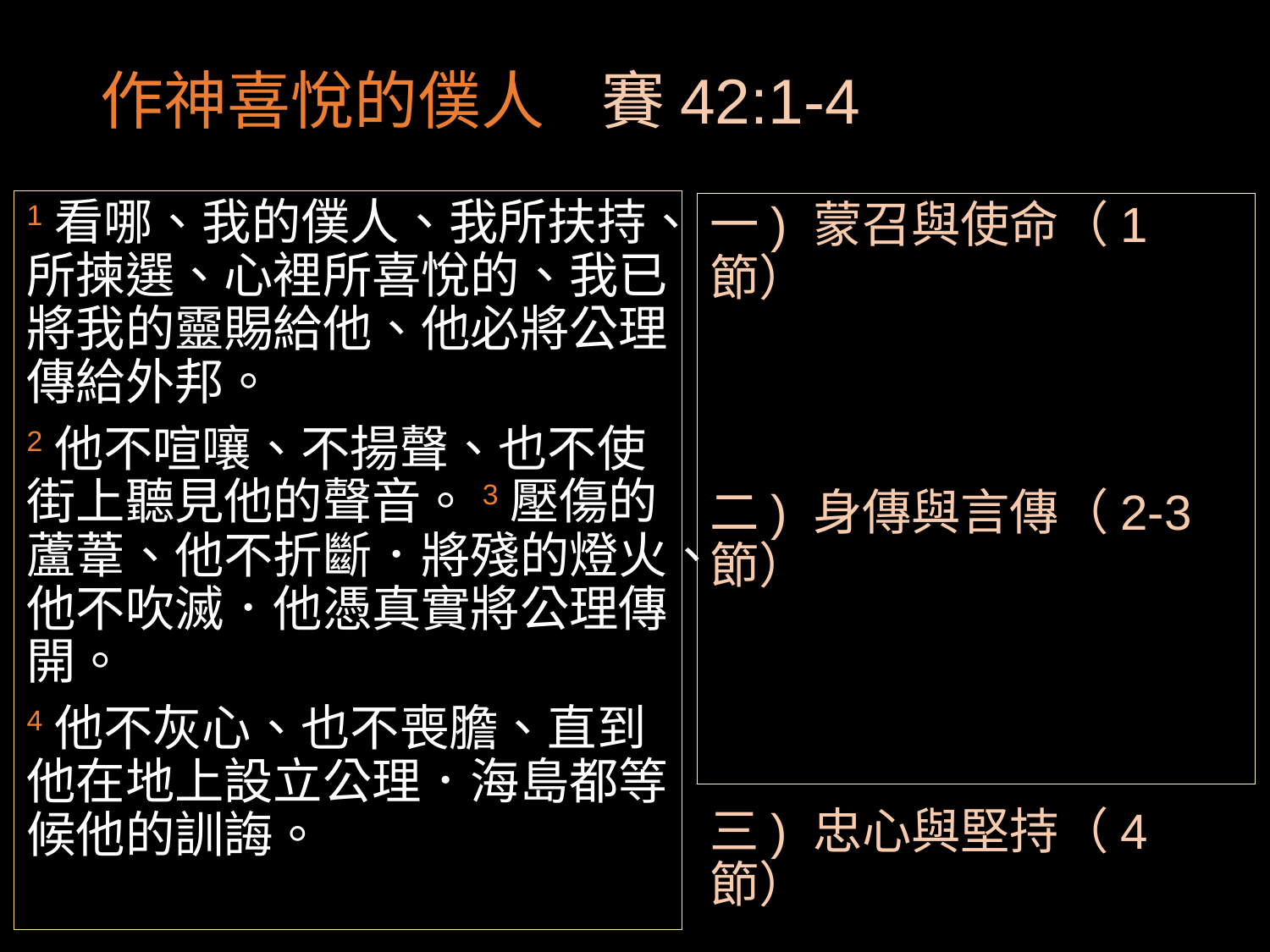

# 作神喜悅的僕人    賽42:1-4
1看哪、我的僕人、我所扶持、所揀選、心裡所喜悅的、我已將我的靈賜給他、他必將公理傳給外邦。
2他不喧嚷、不揚聲、也不使街上聽見他的聲音。3壓傷的蘆葦、他不折斷．將殘的燈火、他不吹滅．他憑真實將公理傳開。
4他不灰心、也不喪膽、直到他在地上設立公理．海島都等候他的訓誨。
一) 蒙召與使命（1節）

二) 身傳與言傳（2-3節）

三) 忠心與堅持（4節）